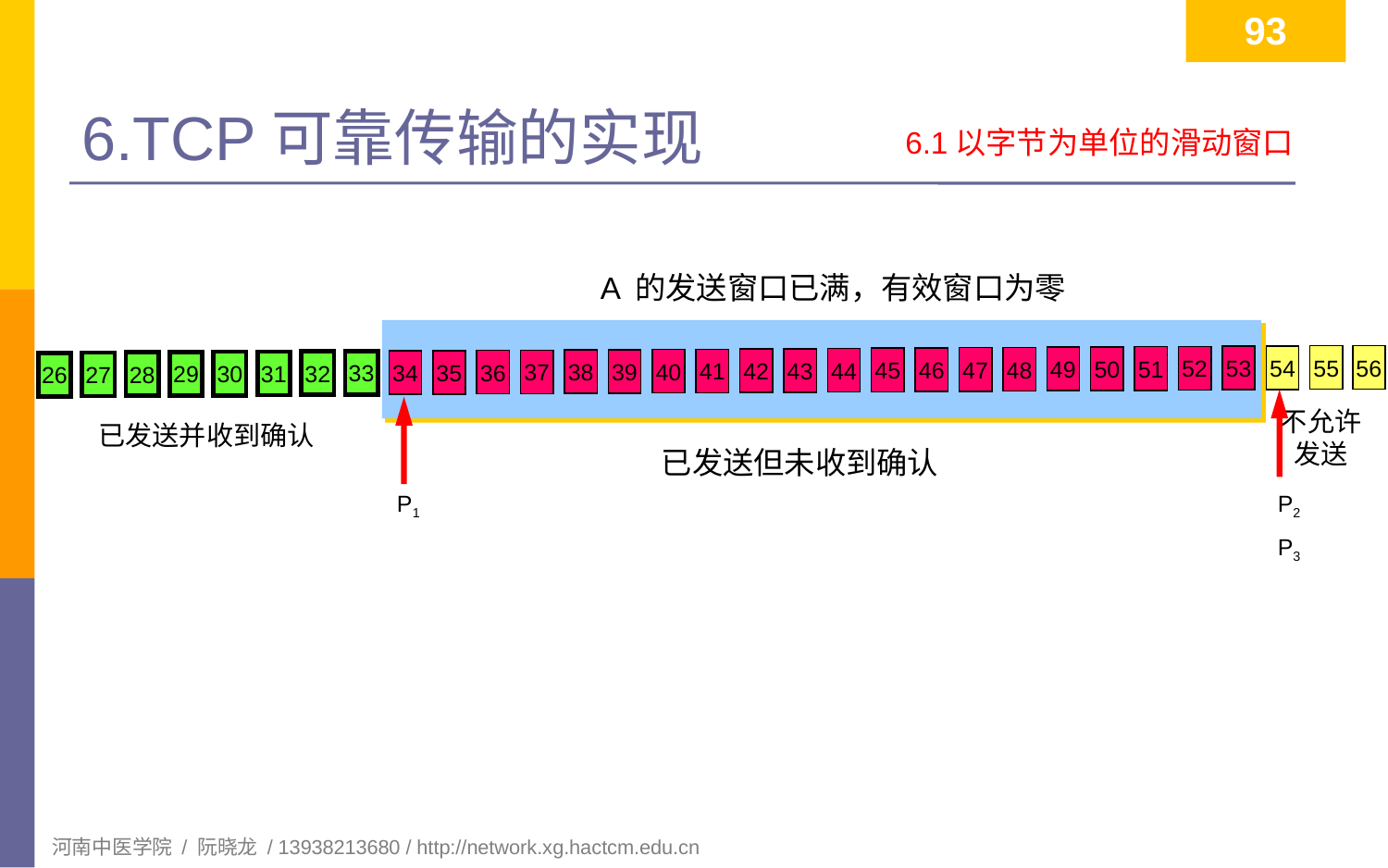

93
# 6.TCP可靠传输的实现
6.1以字节为单位的滑动窗口
A 的发送窗口已满，有效窗口为零

55
56
54
53
52
51
50
49
48
47
46
45
44
43
42
41
40
39
38
37
36
35
34
33
32
31
30
29
28
27
26

不允许
发送
已发送并收到确认
已发送但未收到确认
P1
P2
P3